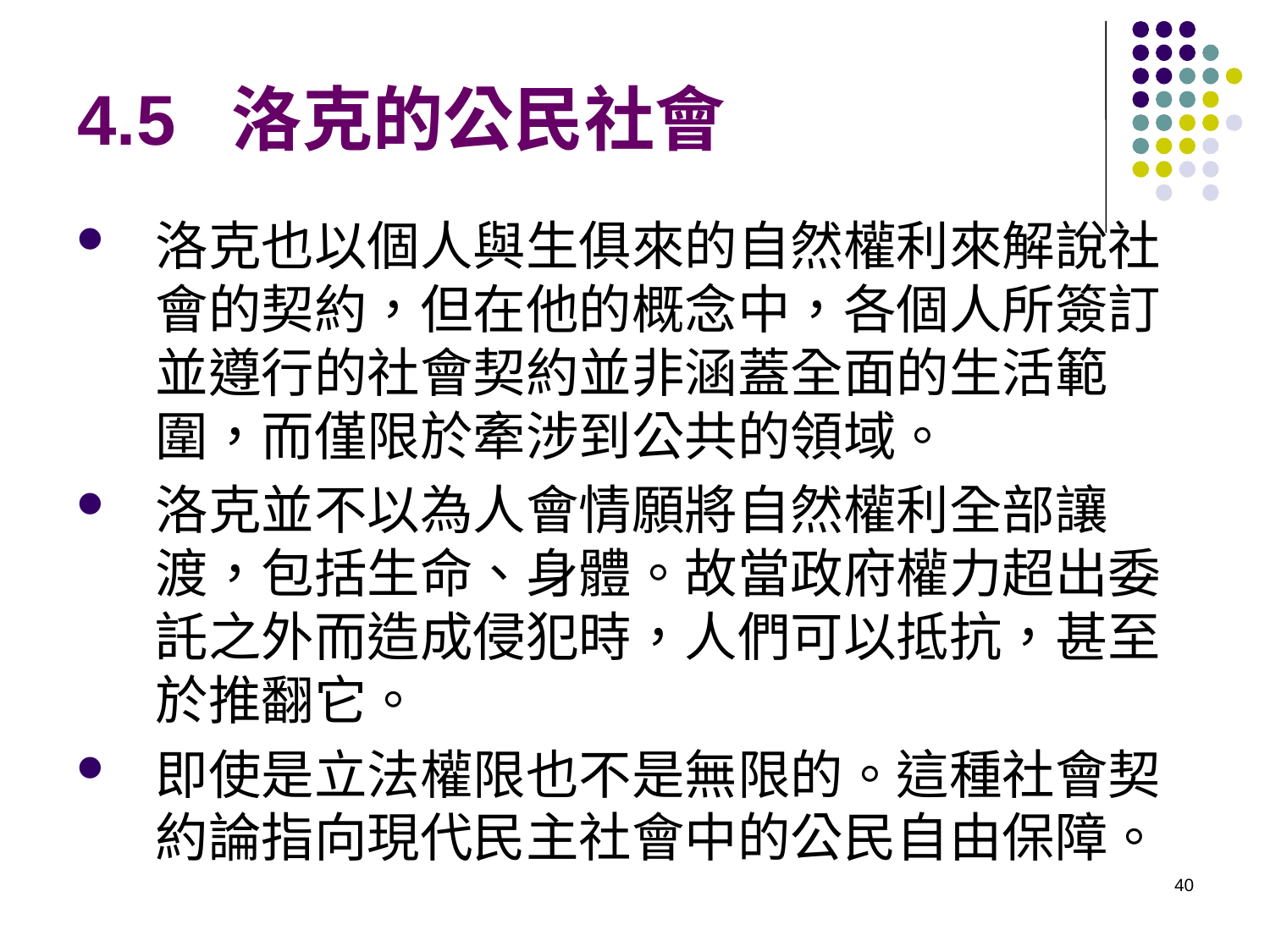

# 4.5  洛克的公民社會
洛克也以個人與生俱來的自然權利來解說社會的契約，但在他的概念中，各個人所簽訂並遵行的社會契約並非涵蓋全面的生活範圍，而僅限於牽涉到公共的領域。
洛克並不以為人會情願將自然權利全部讓渡，包括生命、身體。故當政府權力超出委託之外而造成侵犯時，人們可以抵抗，甚至於推翻它。
即使是立法權限也不是無限的。這種社會契約論指向現代民主社會中的公民自由保障。
40